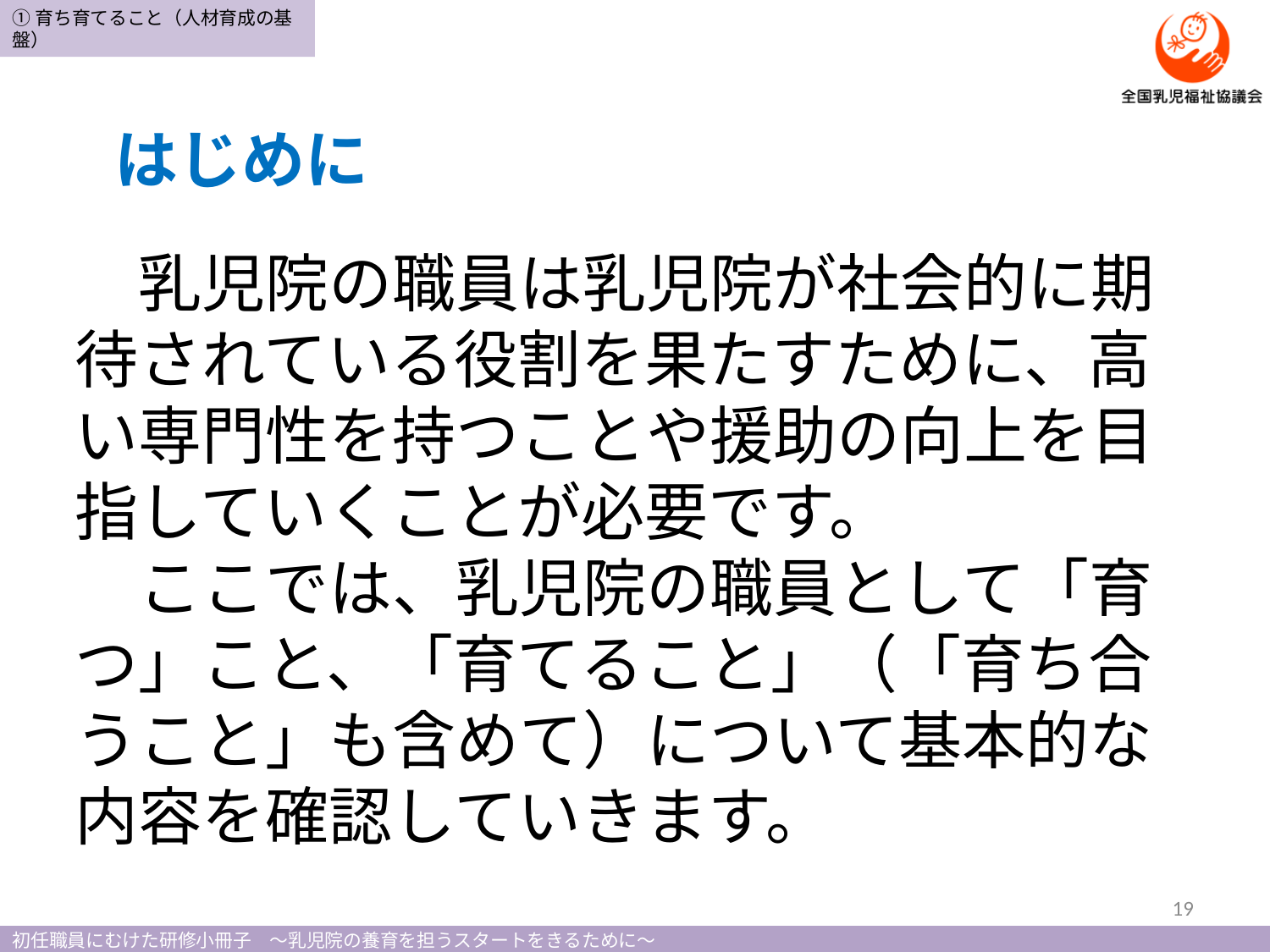

# はじめに

　乳児院の職員は乳児院が社会的に期待されている役割を果たすために、高い専門性を持つことや援助の向上を目指していくことが必要です。
　ここでは、乳児院の職員として「育つ」こと、「育てること」（「育ち合うこと」も含めて）について基本的な内容を確認していきます。

19